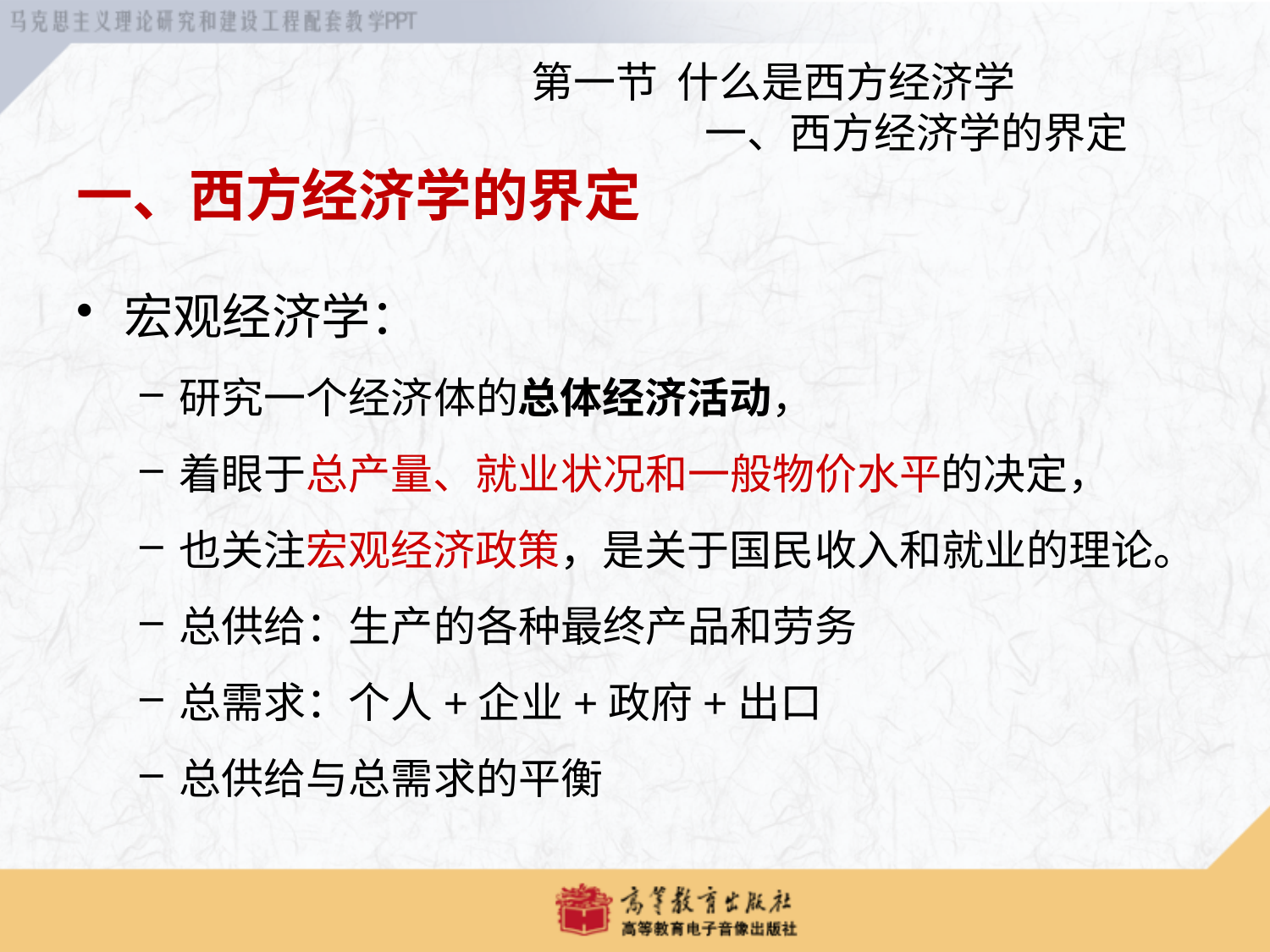

第一节  什么是西方经济学
                                                          一、西方经济学的界定
# 一、西方经济学的界定

宏观经济学：
研究一个经济体的总体经济活动，
着眼于总产量、就业状况和一般物价水平的决定，
也关注宏观经济政策，是关于国民收入和就业的理论。
总供给：生产的各种最终产品和劳务
总需求：个人+企业+政府+出口
总供给与总需求的平衡